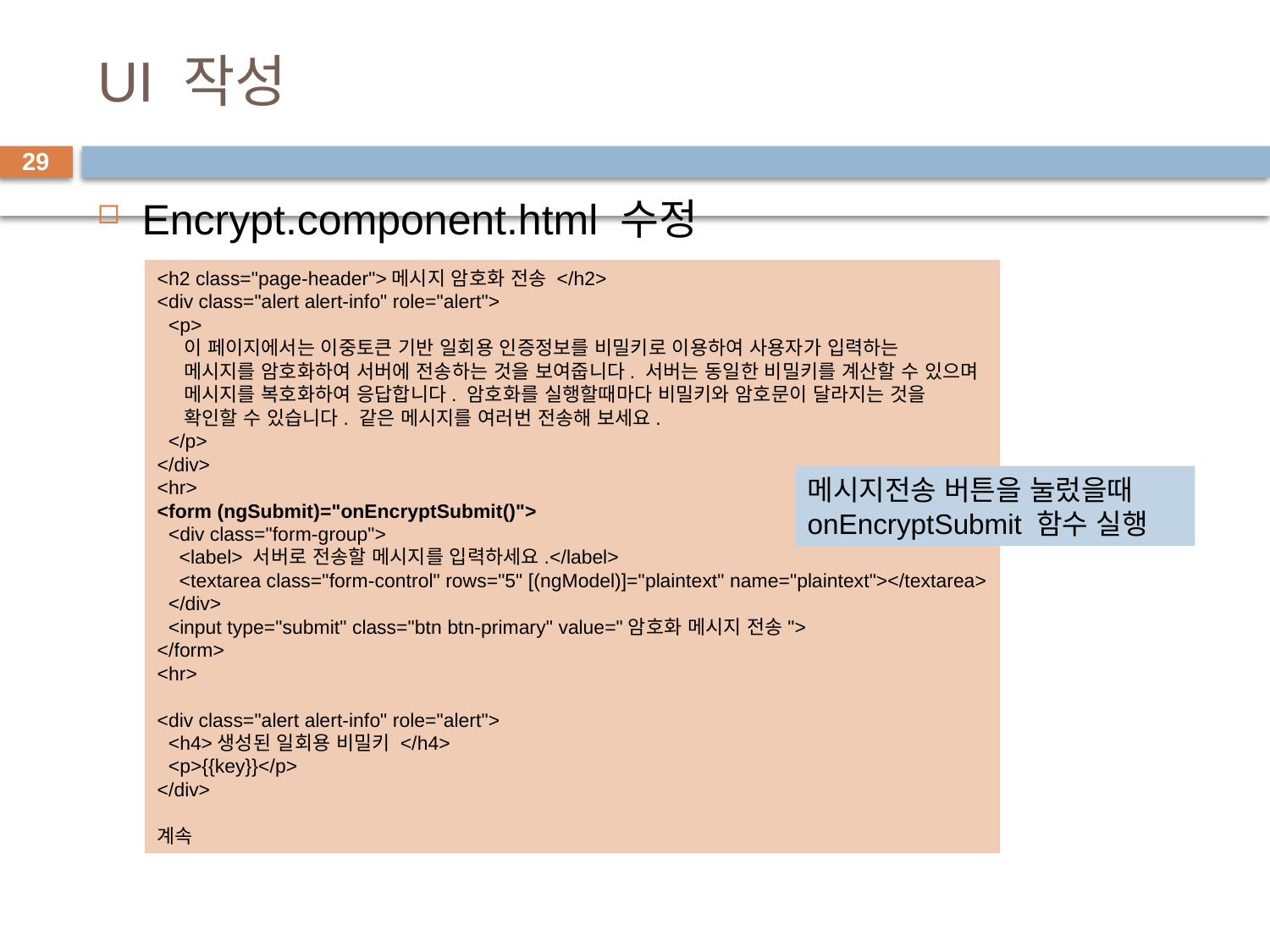

# UI 작성
29
Encrypt.component.html 수정
<h2 class="page-header">메시지 암호화 전송 </h2>
<div class="alert alert-info" role="alert">
  <p>
    이 페이지에서는 이중토큰 기반 일회용 인증정보를 비밀키로 이용하여 사용자가 입력하는
    메시지를 암호화하여 서버에 전송하는 것을 보여줍니다. 서버는 동일한 비밀키를 계산할 수 있으며
    메시지를 복호화하여 응답합니다. 암호화를 실행할때마다 비밀키와 암호문이 달라지는 것을
    확인할 수 있습니다. 같은 메시지를 여러번 전송해 보세요.
  </p>
</div>
<hr>
<form (ngSubmit)="onEncryptSubmit()">
  <div class="form-group">
    <label> 서버로 전송할 메시지를 입력하세요.</label>
    <textarea class="form-control" rows="5" [(ngModel)]="plaintext" name="plaintext"></textarea>
  </div>
  <input type="submit" class="btn btn-primary" value="암호화 메시지 전송">
</form>
<hr>
<div class="alert alert-info" role="alert">
  <h4>생성된 일회용 비밀키 </h4>
  <p>{{key}}</p>
</div>

계속
메시지전송 버튼을 눌렀을때
onEncryptSubmit 함수 실행